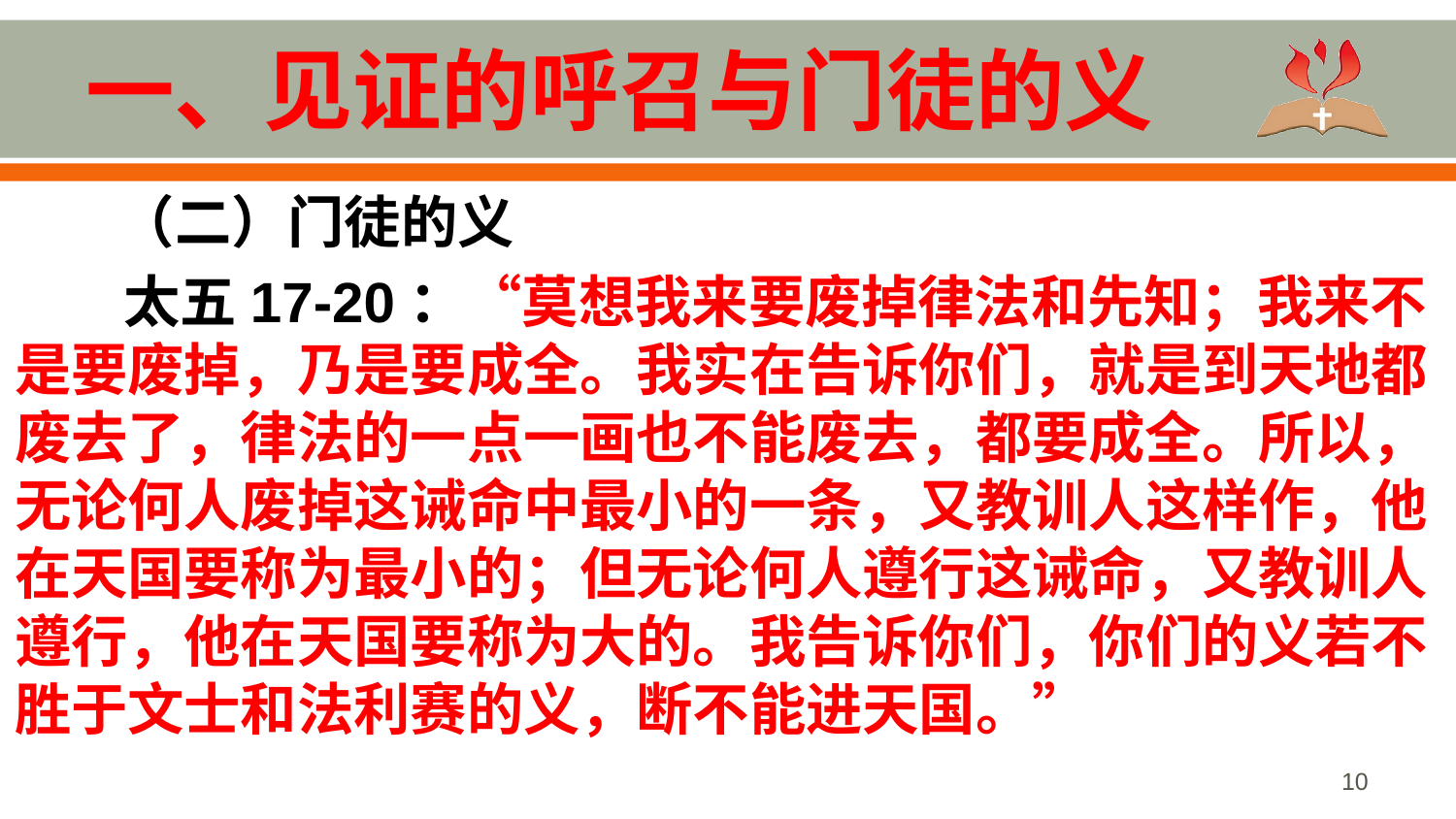

# 一、见证的呼召与门徒的义
       （二）门徒的义
太五17-20：“莫想我来要废掉律法和先知；我来不是要废掉，乃是要成全。我实在告诉你们，就是到天地都废去了，律法的一点一画也不能废去，都要成全。所以，无论何人废掉这诫命中最小的一条，又教训人这样作，他在天国要称为最小的；但无论何人遵行这诫命，又教训人遵行，他在天国要称为大的。我告诉你们，你们的义若不胜于文士和法利赛的义，断不能进天国。”

10